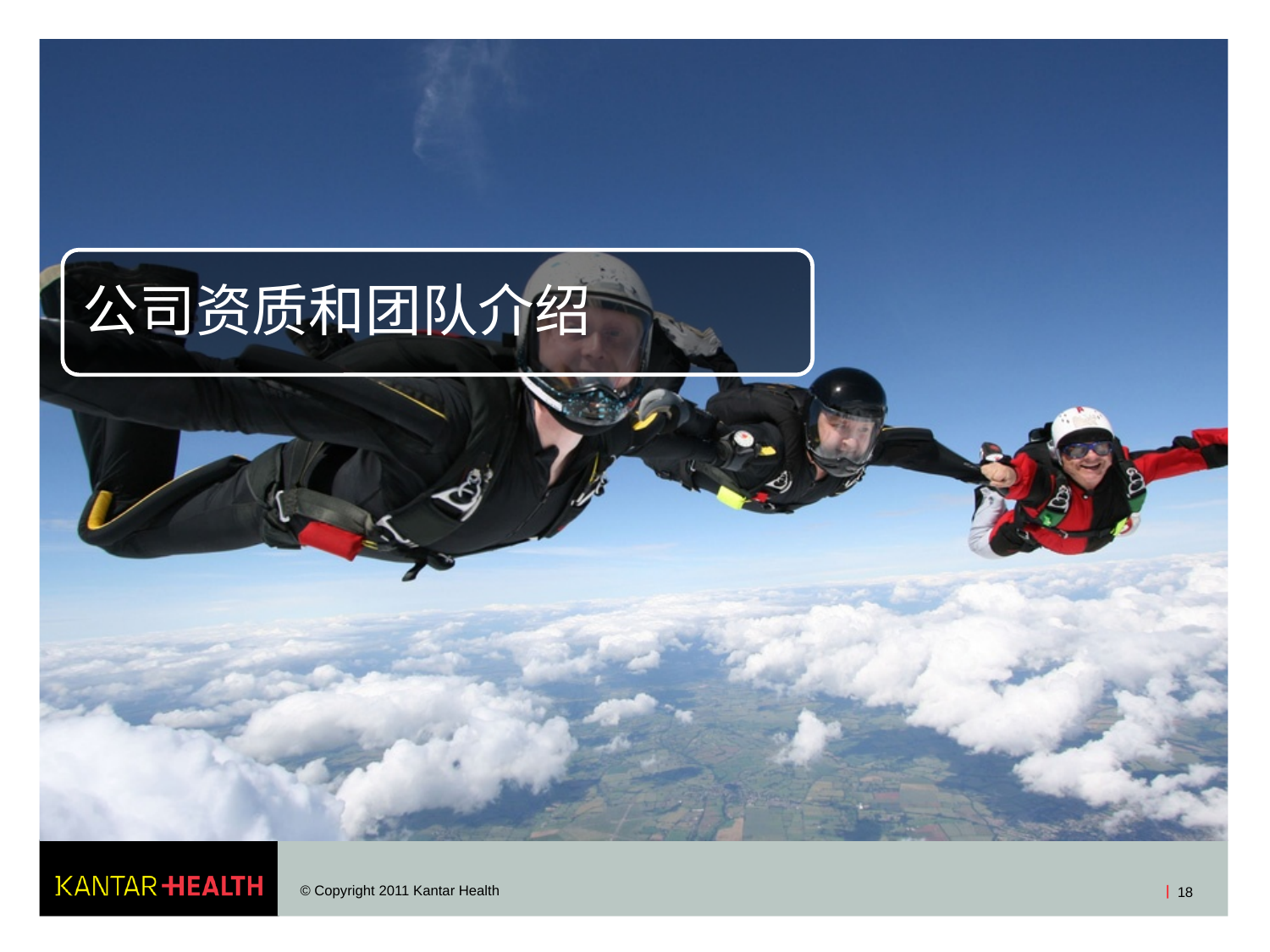

公司资质和团队介绍
© Copyright 2011 Kantar Health
18